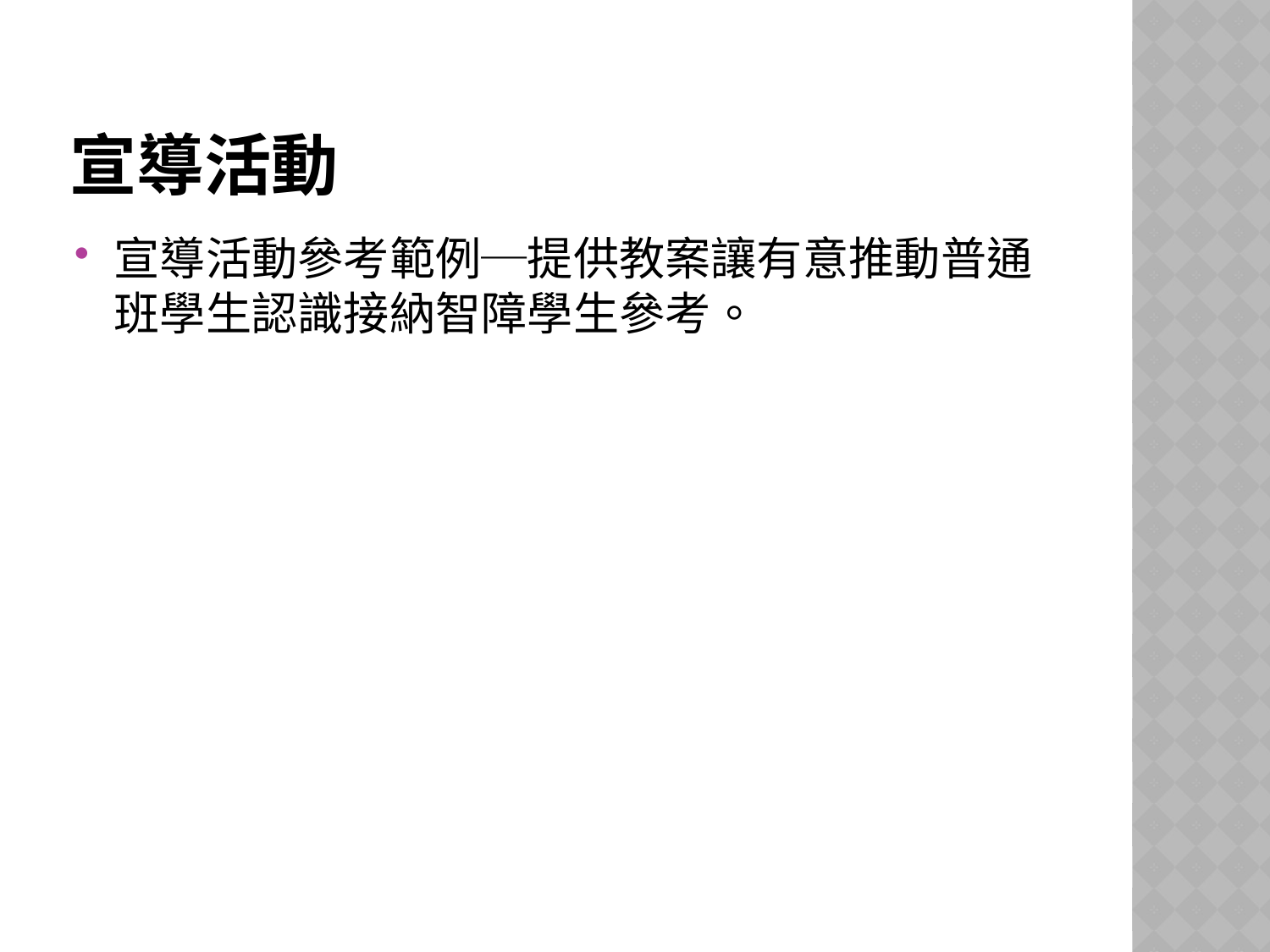

# 宣導活動
宣導活動參考範例─提供教案讓有意推動普通班學生認識接納智障學生參考。